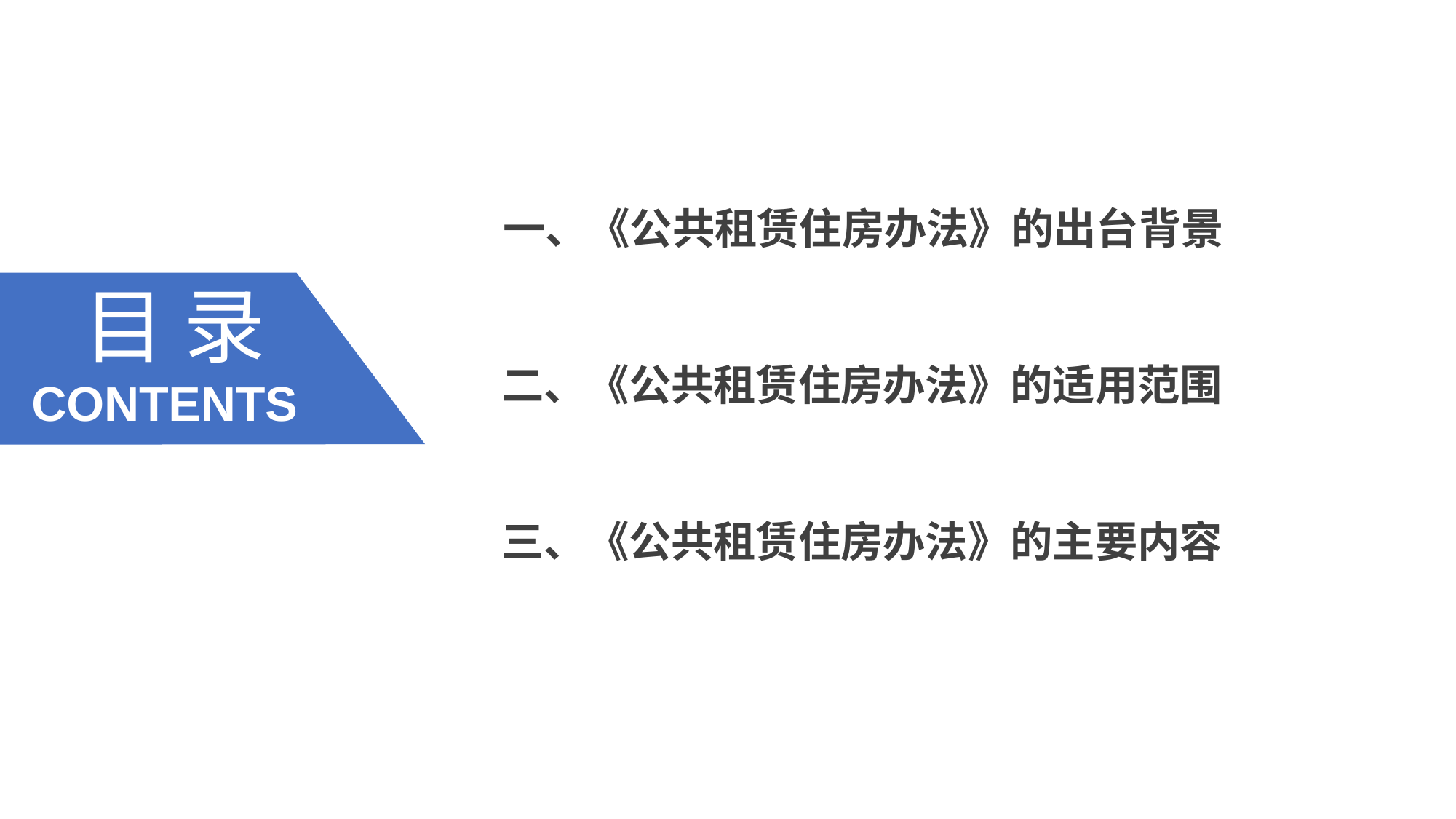

一、《公共租赁住房办法》的出台背景
目 录
CONTENTS
二、《公共租赁住房办法》的适用范围
三、《公共租赁住房办法》的主要内容
2